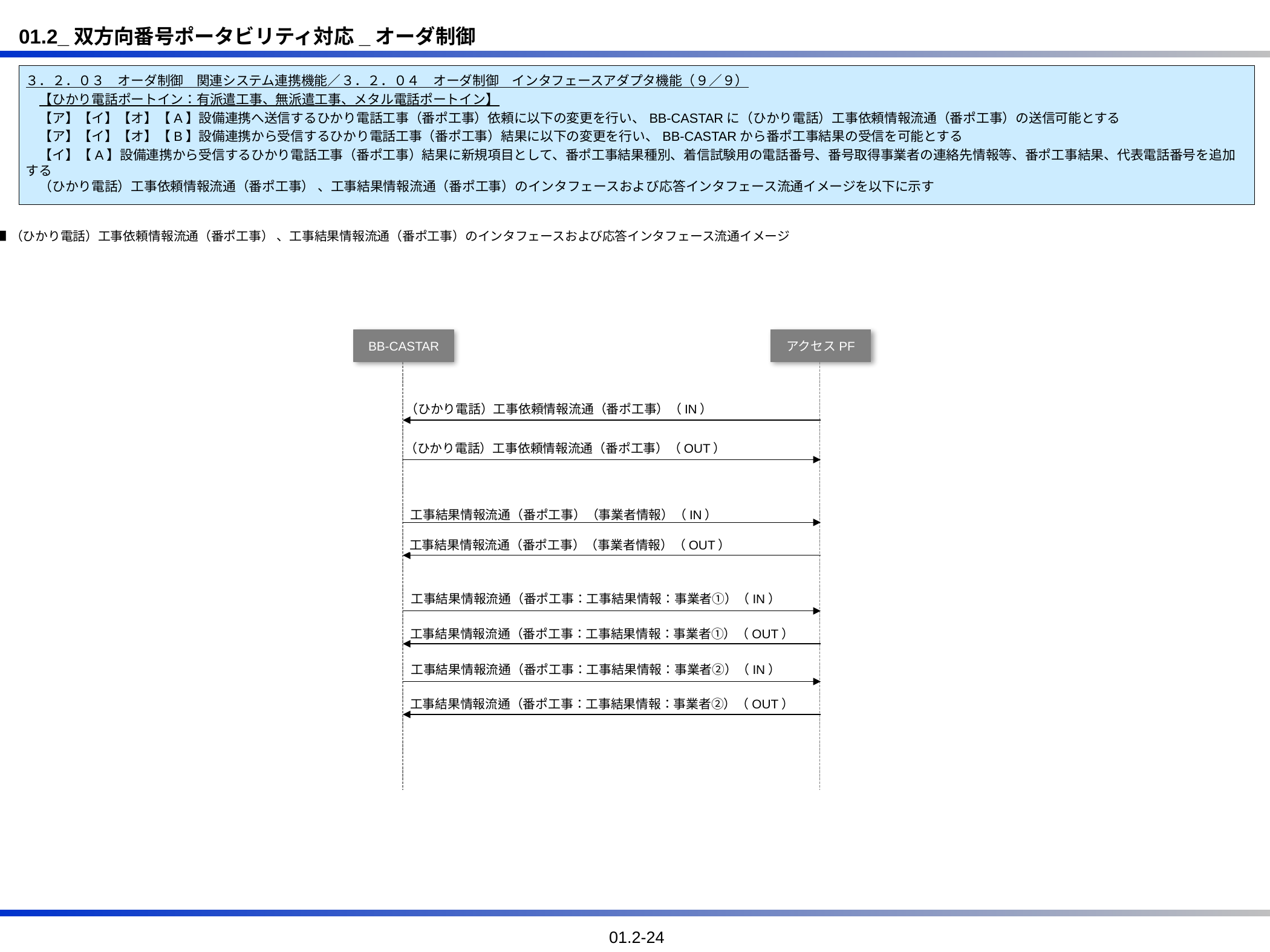

３．２．０３　オーダ制御　関連システム連携機能／３．２．０４　オーダ制御　インタフェースアダプタ機能（９／９）
　【ひかり電話ポートイン：有派遣工事、無派遣工事、メタル電話ポートイン】
　【ア】【イ】【オ】【A】設備連携へ送信するひかり電話工事（番ポ工事）依頼に以下の変更を行い、BB-CASTARに（ひかり電話）工事依頼情報流通（番ポ工事）の送信可能とする
　【ア】【イ】【オ】【B】設備連携から受信するひかり電話工事（番ポ工事）結果に以下の変更を行い、BB-CASTARから番ポ工事結果の受信を可能とする
　【イ】【A】設備連携から受信するひかり電話工事（番ポ工事）結果に新規項目として、番ポ工事結果種別、着信試験用の電話番号、番号取得事業者の連絡先情報等、番ポ工事結果、代表電話番号を追加する
　（ひかり電話）工事依頼情報流通（番ポ工事） 、工事結果情報流通（番ポ工事）のインタフェースおよび応答インタフェース流通イメージを以下に示す
■（ひかり電話）工事依頼情報流通（番ポ工事） 、工事結果情報流通（番ポ工事）のインタフェースおよび応答インタフェース流通イメージ
BB-CASTAR
アクセスPF
（ひかり電話）工事依頼情報流通（番ポ工事）（IN）
（ひかり電話）工事依頼情報流通（番ポ工事）（OUT）
工事結果情報流通（番ポ工事）（事業者情報）（IN）
工事結果情報流通（番ポ工事）（事業者情報）（OUT）
工事結果情報流通（番ポ工事：工事結果情報：事業者①）（IN）
工事結果情報流通（番ポ工事：工事結果情報：事業者①）（OUT）
工事結果情報流通（番ポ工事：工事結果情報：事業者②）（IN）
工事結果情報流通（番ポ工事：工事結果情報：事業者②）（OUT）
01.2-24